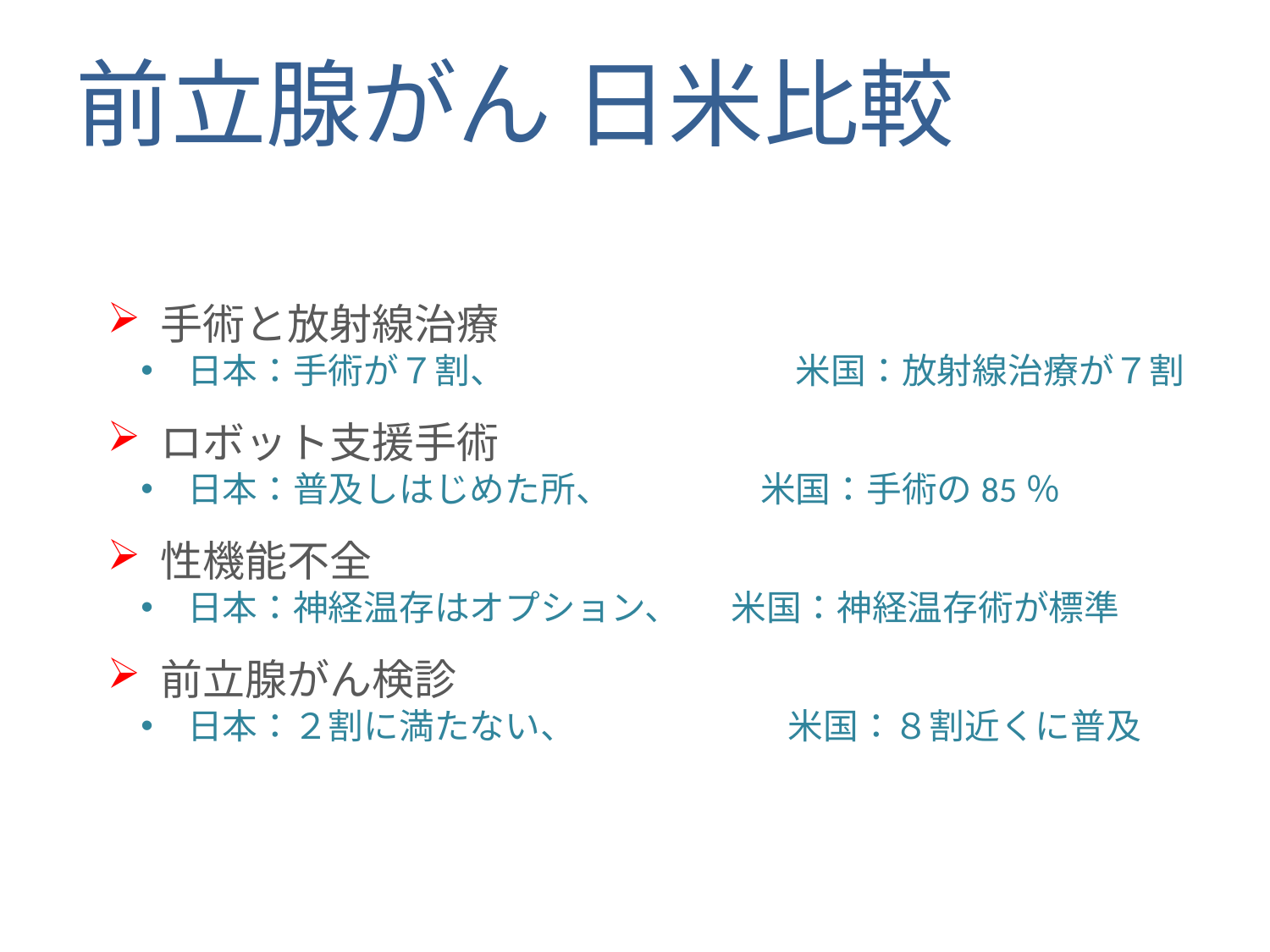

前立腺がん 日米比較
 手術と放射線治療
 日本：手術が７割、　　　　　　　　 米国：放射線治療が７割
 ロボット支援手術
 日本：普及しはじめた所、　　　　 米国：手術の85％
 性機能不全
 日本：神経温存はオプション、　  米国：神経温存術が標準
 前立腺がん検診
 日本：２割に満たない、　　　　　　米国：８割近くに普及